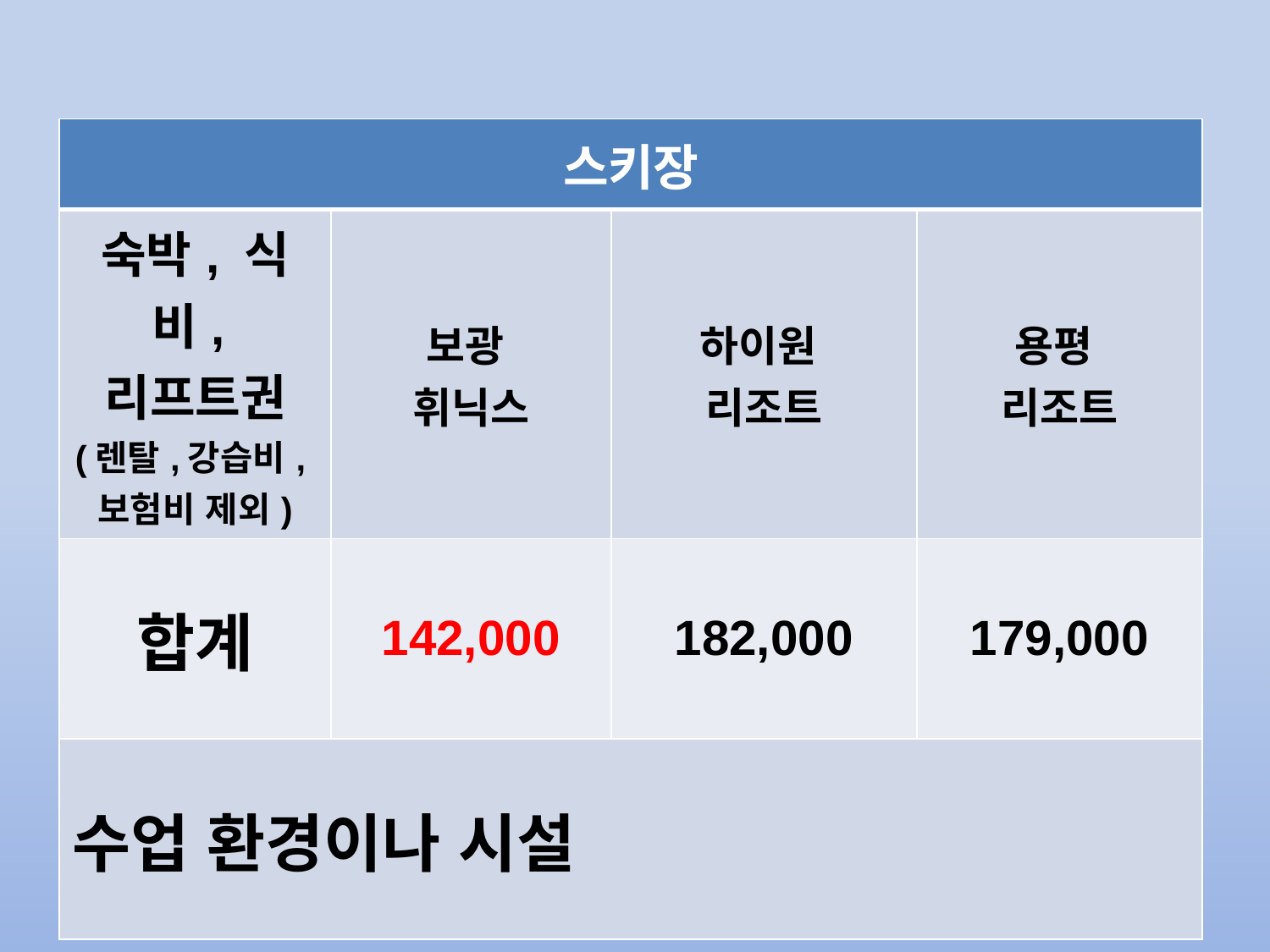

| 스키장 |  |  |  |
| --- | --- | --- | --- |
| 숙박, 식비, 리프트권 (렌탈,강습비, 보험비 제외) | 보광 휘닉스 | 하이원 리조트 | 용평 리조트 |
| 합계 | 142,000 | 182,000 | 179,000 |
| 수업 환경이나 시설 |  |  |  |